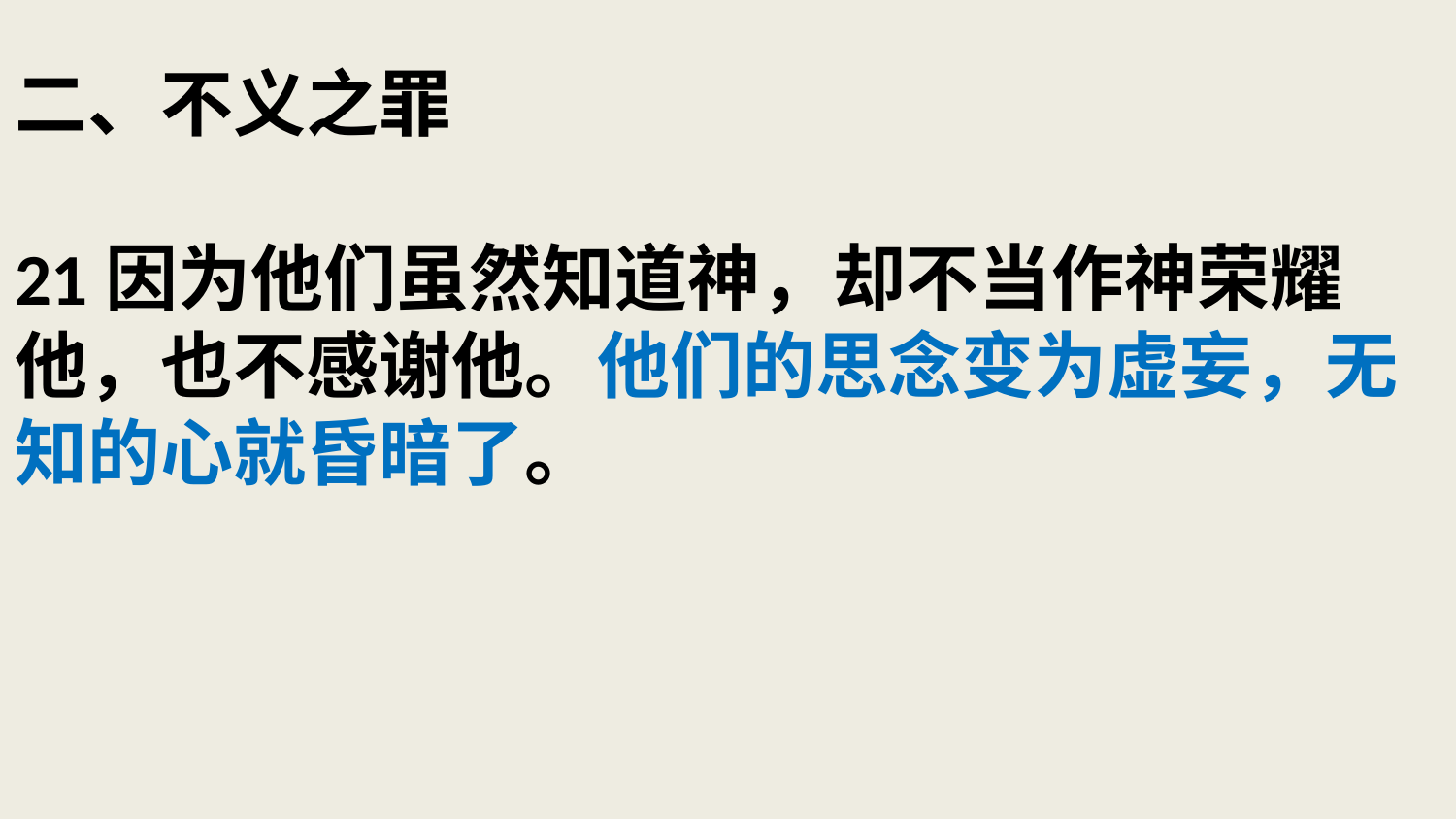

# 二、不义之罪 21因为他们虽然知道神，却不当作神荣耀他，也不感谢他。他们的思念变为虚妄，无知的心就昏暗了。